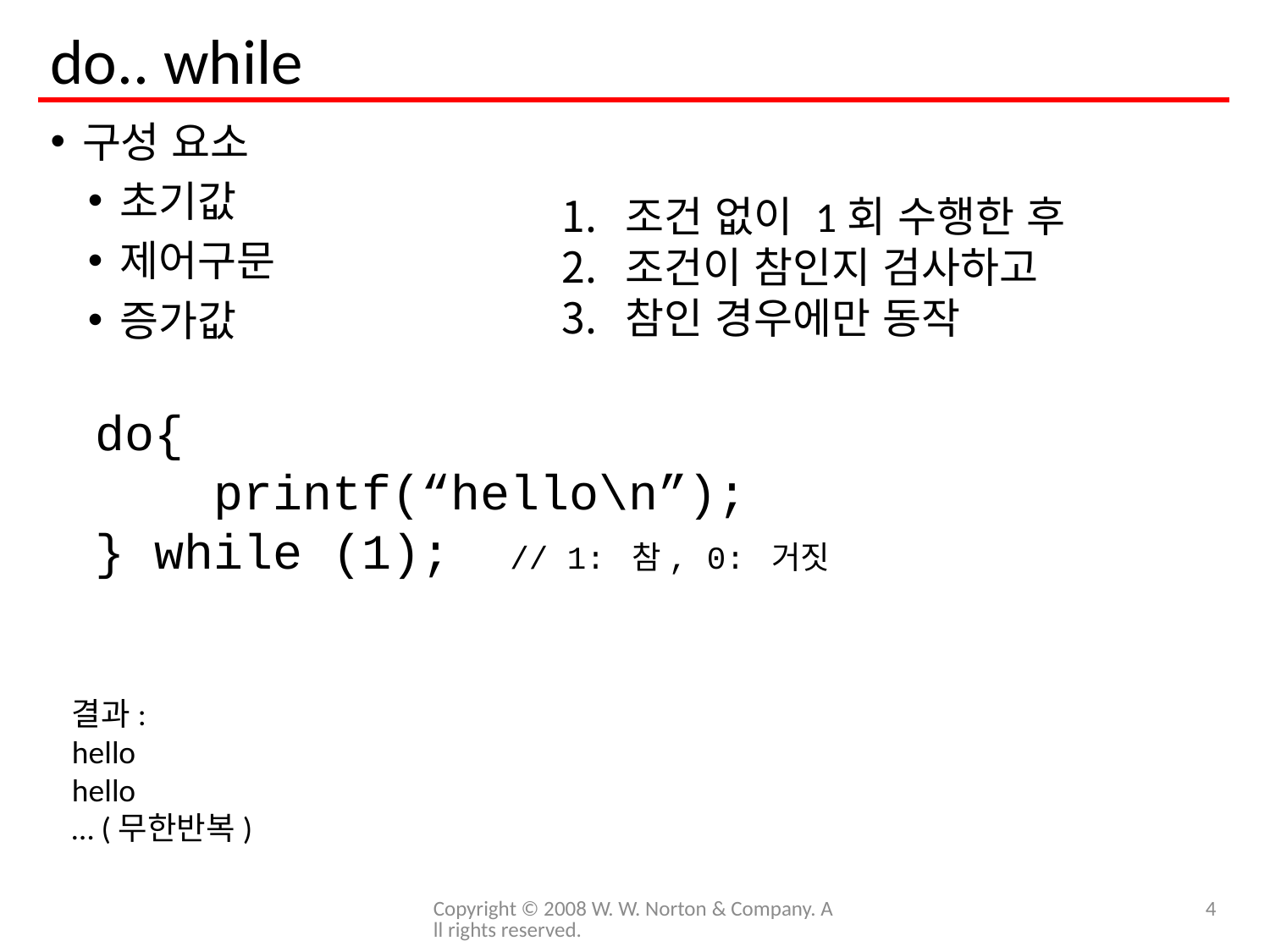

# do.. while
구성 요소
초기값
제어구문
증가값
조건 없이 1회 수행한 후
조건이 참인지 검사하고
참인 경우에만 동작
do{
    printf(“hello\n”);
} while (1);  // 1: 참, 0: 거짓
결과:
hello
hello
… (무한반복)
Copyright © 2008 W. W. Norton & Company. All rights reserved.
4